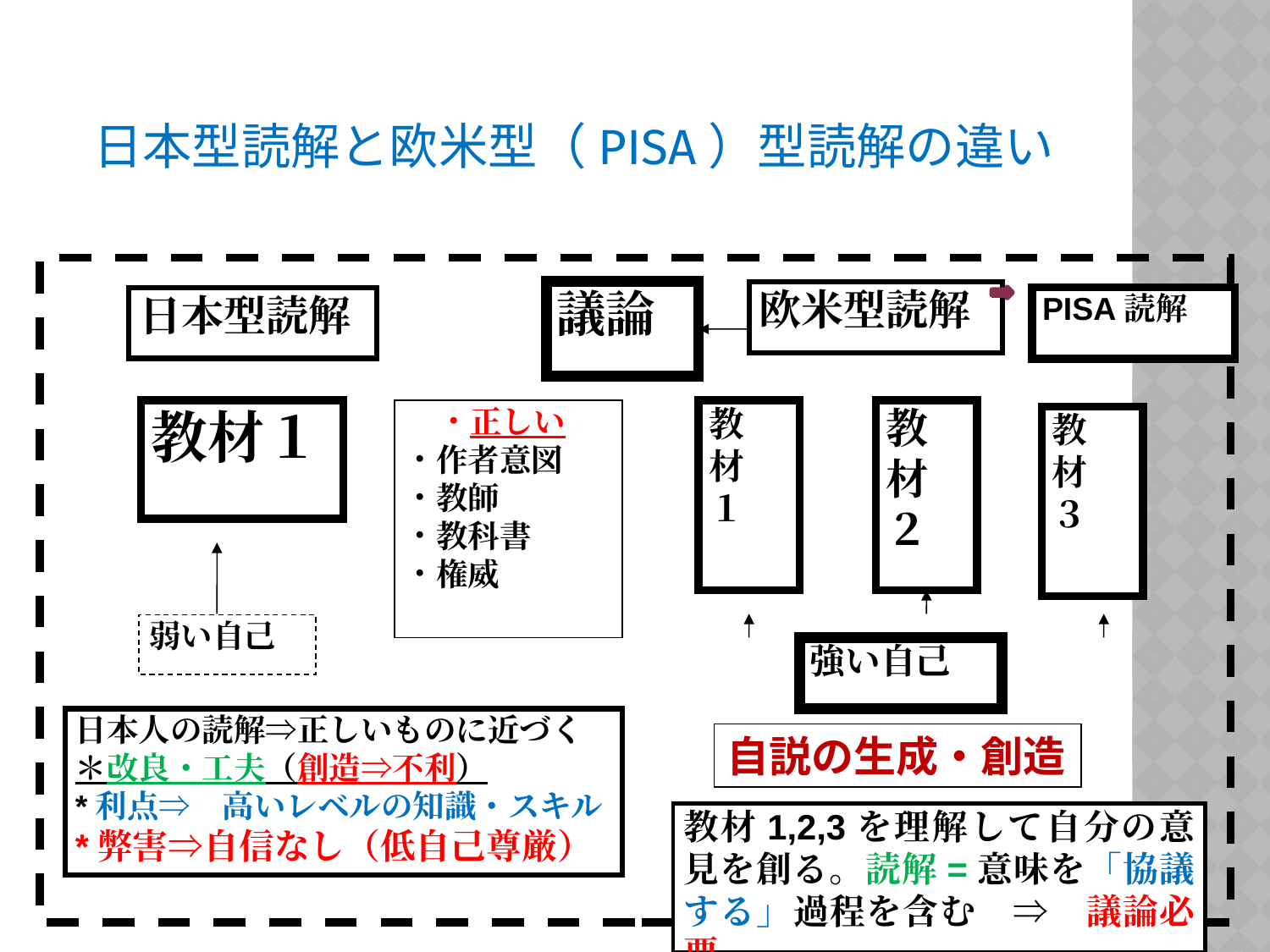

日本型読解と欧米型（PISA）型読解の違い

議論
欧米型読解
日本型読解
PISA読解

教材１
正しい
作者意図
教師
教科書
権威

教
材
１
教
材
２
教
材
３

弱い自己
強い自己
日本人の読解⇒正しいものに近づく
＊改良・工夫（創造⇒不利）
*利点⇒　高いレベルの知識・スキル
*弊害⇒自信なし（低自己尊厳）

教材1,2,3を理解して自分の意見を創る。読解=意味を「協議する」過程を含む　⇒　議論必要

自説の生成・創造